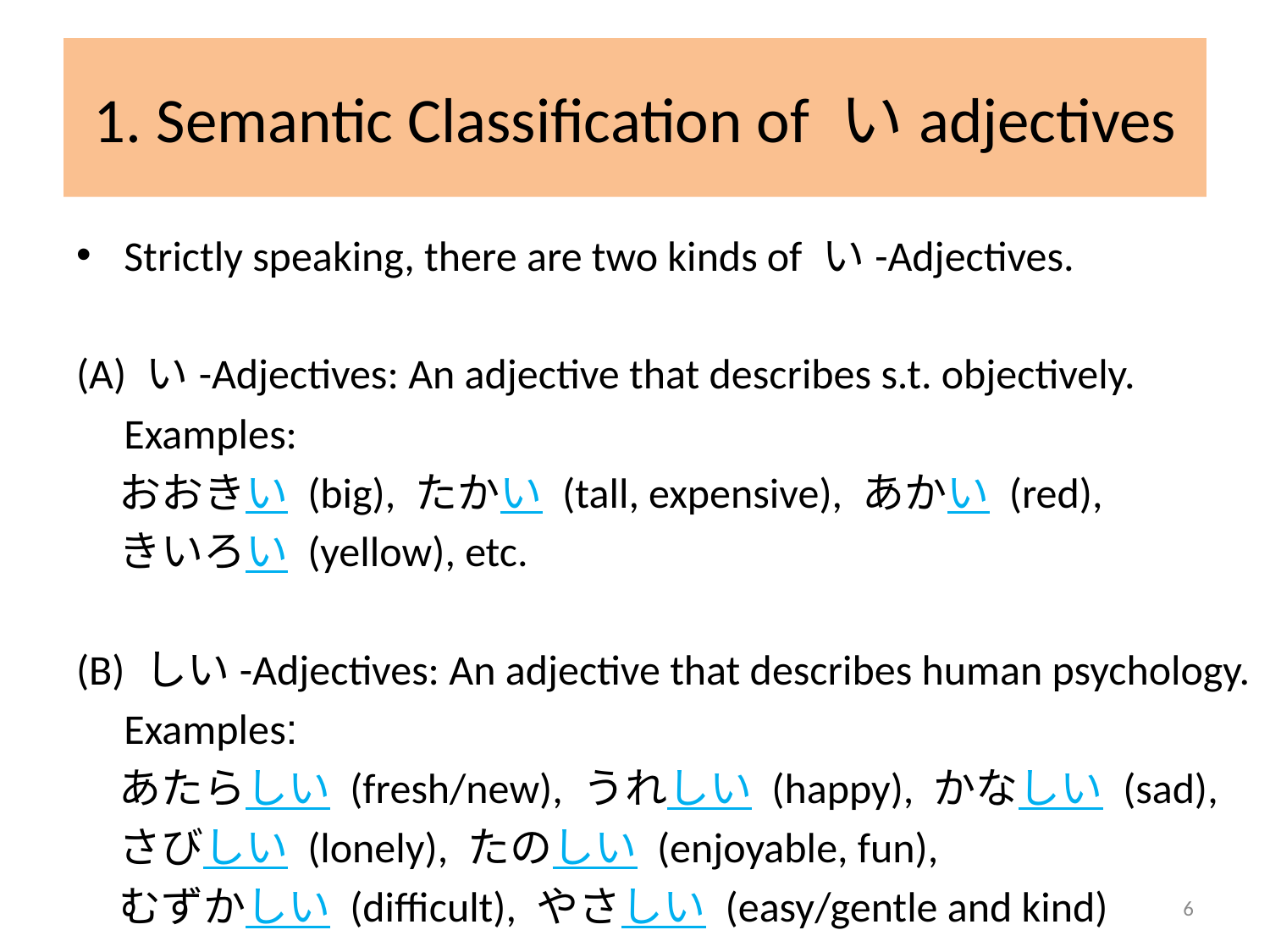

# 1. Semantic Classification of いadjectives
Strictly speaking, there are two kinds of い-Adjectives.

(A) い-Adjectives: An adjective that describes s.t. objectively.
	Examples:
　おおきい (big), たかい (tall, expensive), あかい (red),
　きいろい (yellow), etc.

(B) しい-Adjectives: An adjective that describes human psychology.
	Examples:
　あたらしい (fresh/new), うれしい (happy), かなしい (sad),
　さびしい (lonely), たのしい (enjoyable, fun),
　むずかしい (difficult), やさしい (easy/gentle and kind)
6